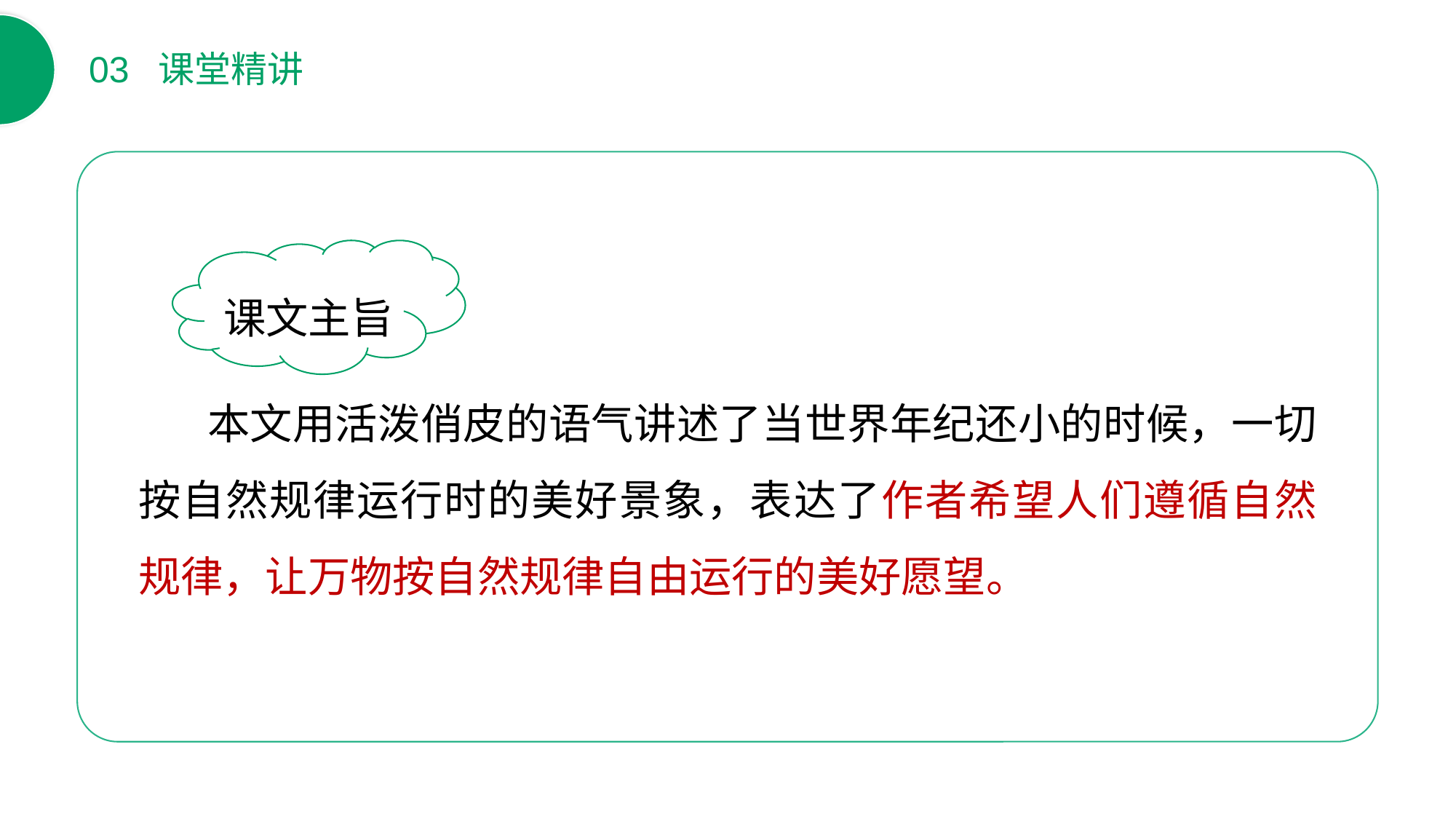

03  课堂精讲
课文主旨
      本文用活泼俏皮的语气讲述了当世界年纪还小的时候，一切按自然规律运行时的美好景象，表达了作者希望人们遵循自然规律，让万物按自然规律自由运行的美好愿望。